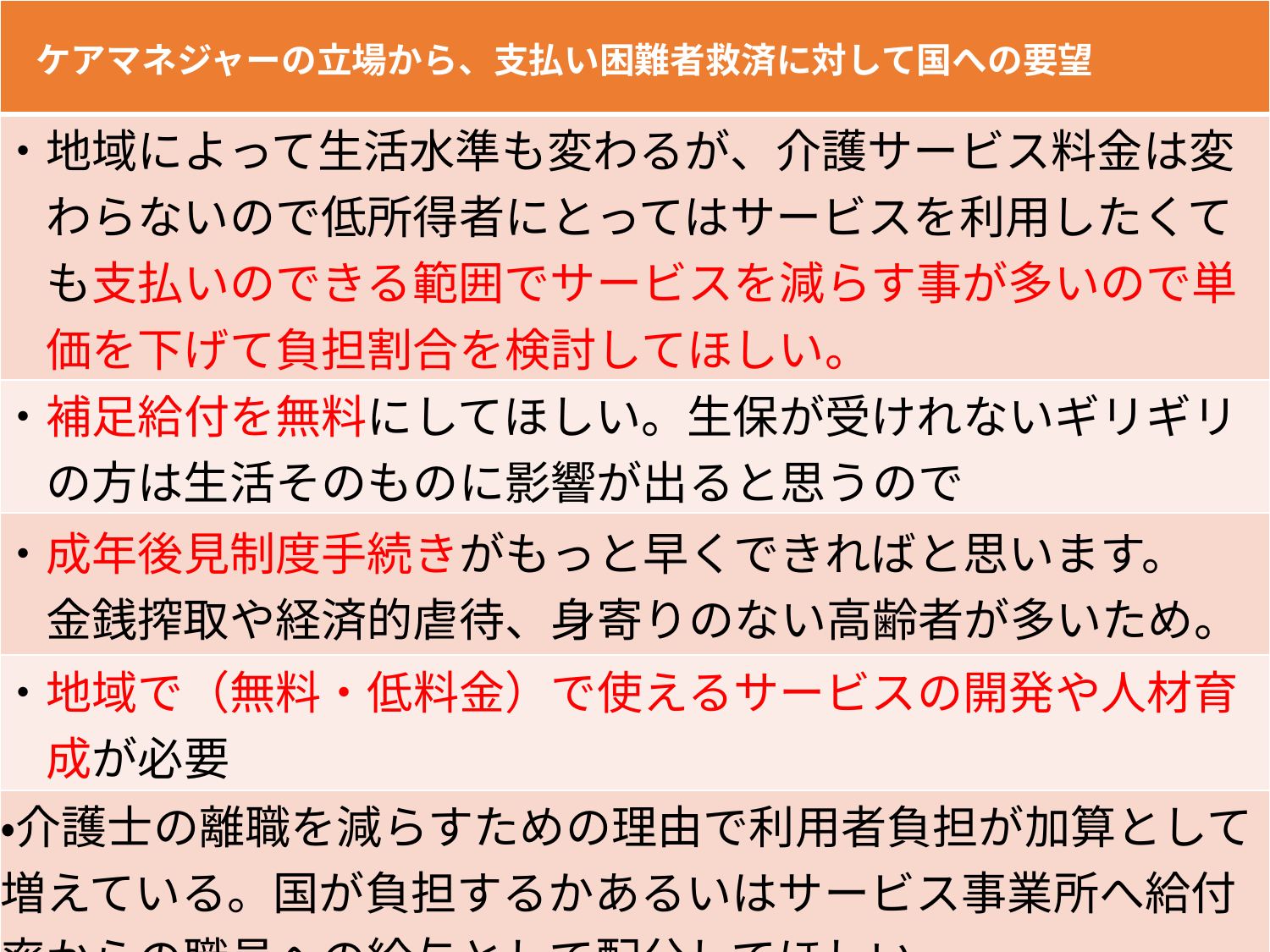

| ケアマネジャーの立場から、支払い困難者救済に対して国への要望 |
| --- |
| ・地域によって生活水準も変わるが、介護サービス料金は変 　わらないので低所得者にとってはサービスを利用したくて 　も支払いのできる範囲でサービスを減らす事が多いので単 　価を下げて負担割合を検討してほしい。 |
| ・補足給付を無料にしてほしい。生保が受けれないギリギリ 　の方は生活そのものに影響が出ると思うので |
| ・成年後見制度手続きがもっと早くできればと思います。 　金銭搾取や経済的虐待、身寄りのない高齢者が多いため。 |
| ・地域で（無料・低料金）で使えるサービスの開発や人材育 　成が必要 |
| ・介護士の離職を減らすための理由で利用者負担が加算として増えている。国が負担するかあるいはサービス事業所へ給付率からの職員への給与として配分してほしい。 |
15